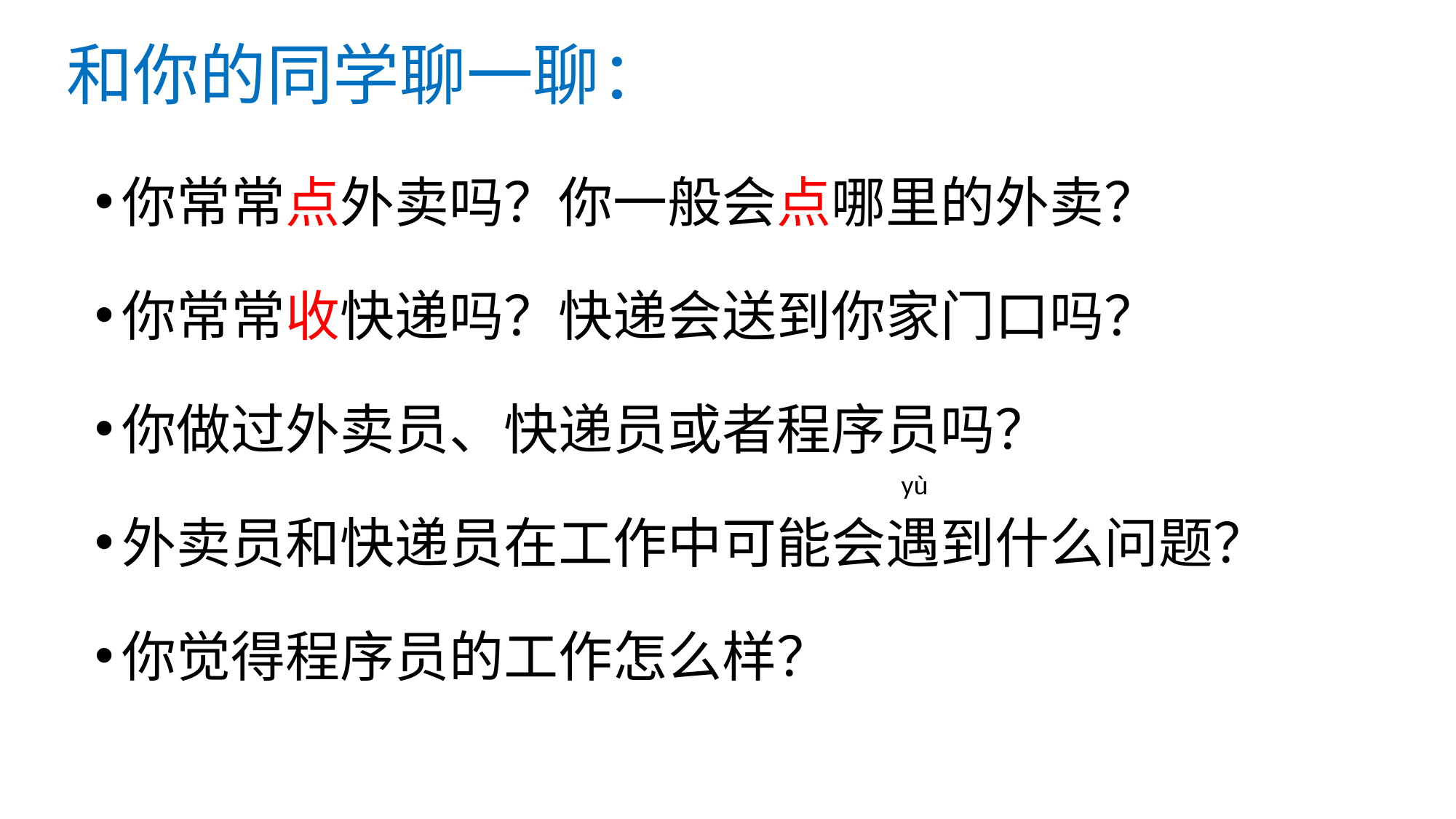

# 和你的同学聊一聊：
你常常点外卖吗？你一般会点哪里的外卖？
你常常收快递吗？快递会送到你家门口吗？
你做过外卖员、快递员或者程序员吗？
外卖员和快递员在工作中可能会遇到什么问题？
你觉得程序员的工作怎么样？

yù